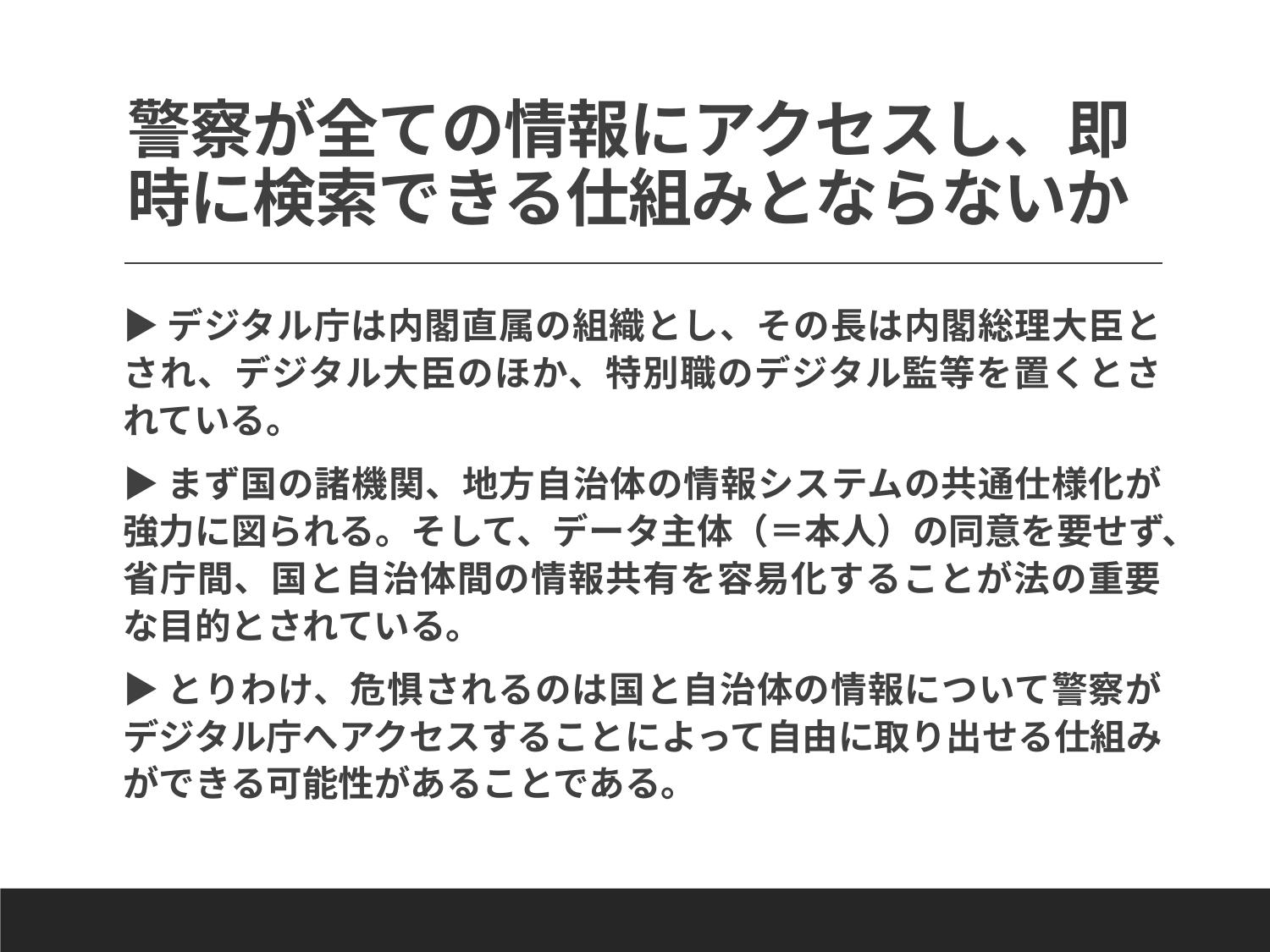

# 警察が全ての情報にアクセスし、即時に検索できる仕組みとならないか
▶デジタル庁は内閣直属の組織とし、その長は内閣総理大臣とされ、デジタル大臣のほか、特別職のデジタル監等を置くとされている。
▶まず国の諸機関、地方自治体の情報システムの共通仕様化が強力に図られる。そして、データ主体（＝本人）の同意を要せず、省庁間、国と自治体間の情報共有を容易化することが法の重要な目的とされている。
▶とりわけ、危惧されるのは国と自治体の情報について警察がデジタル庁へアクセスすることによって自由に取り出せる仕組みができる可能性があることである。